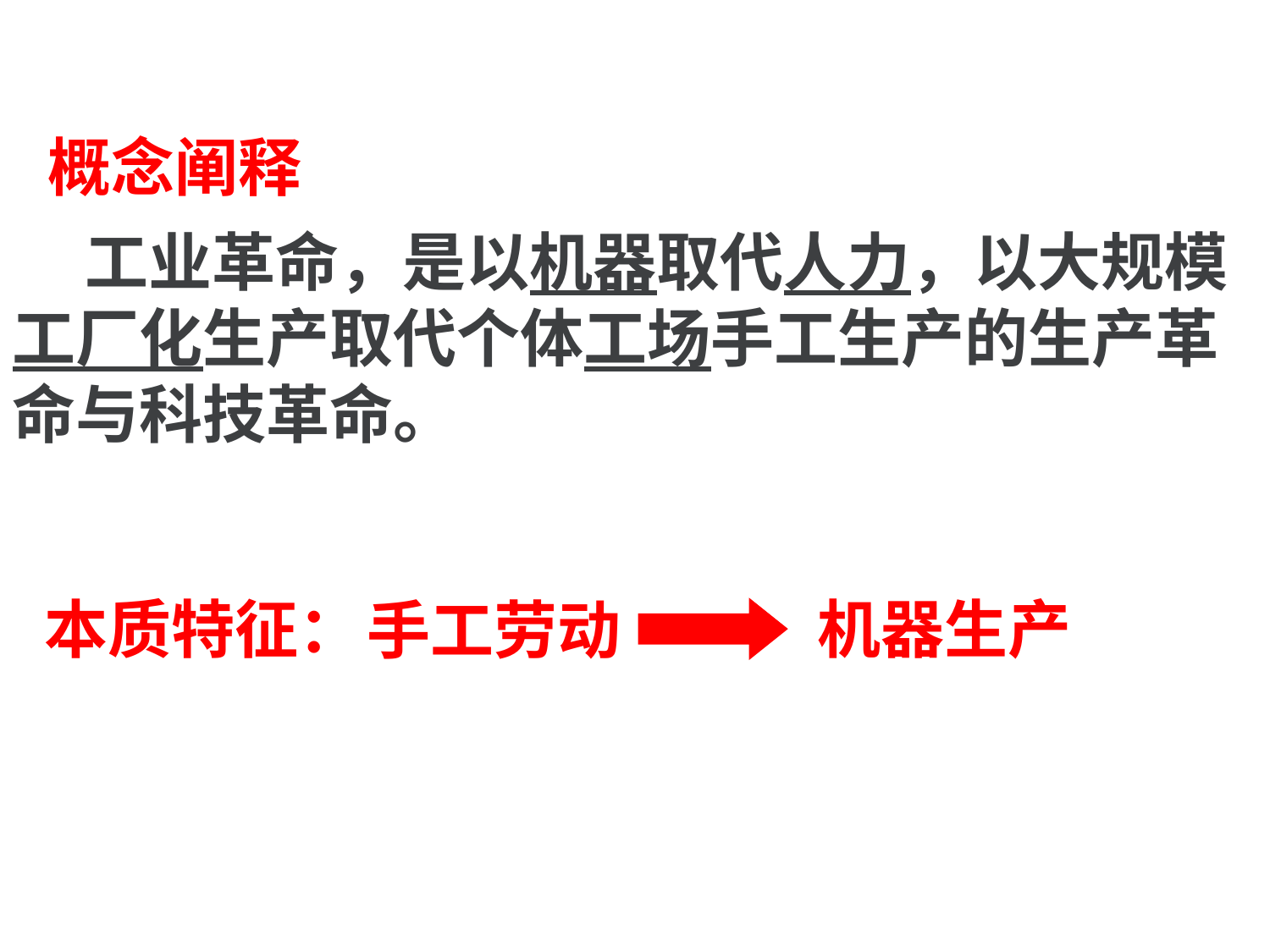

概念阐释
    工业革命，是以机器取代人力，以大规模工厂化生产取代个体工场手工生产的生产革命与科技革命。
本质特征：
机器生产
手工劳动